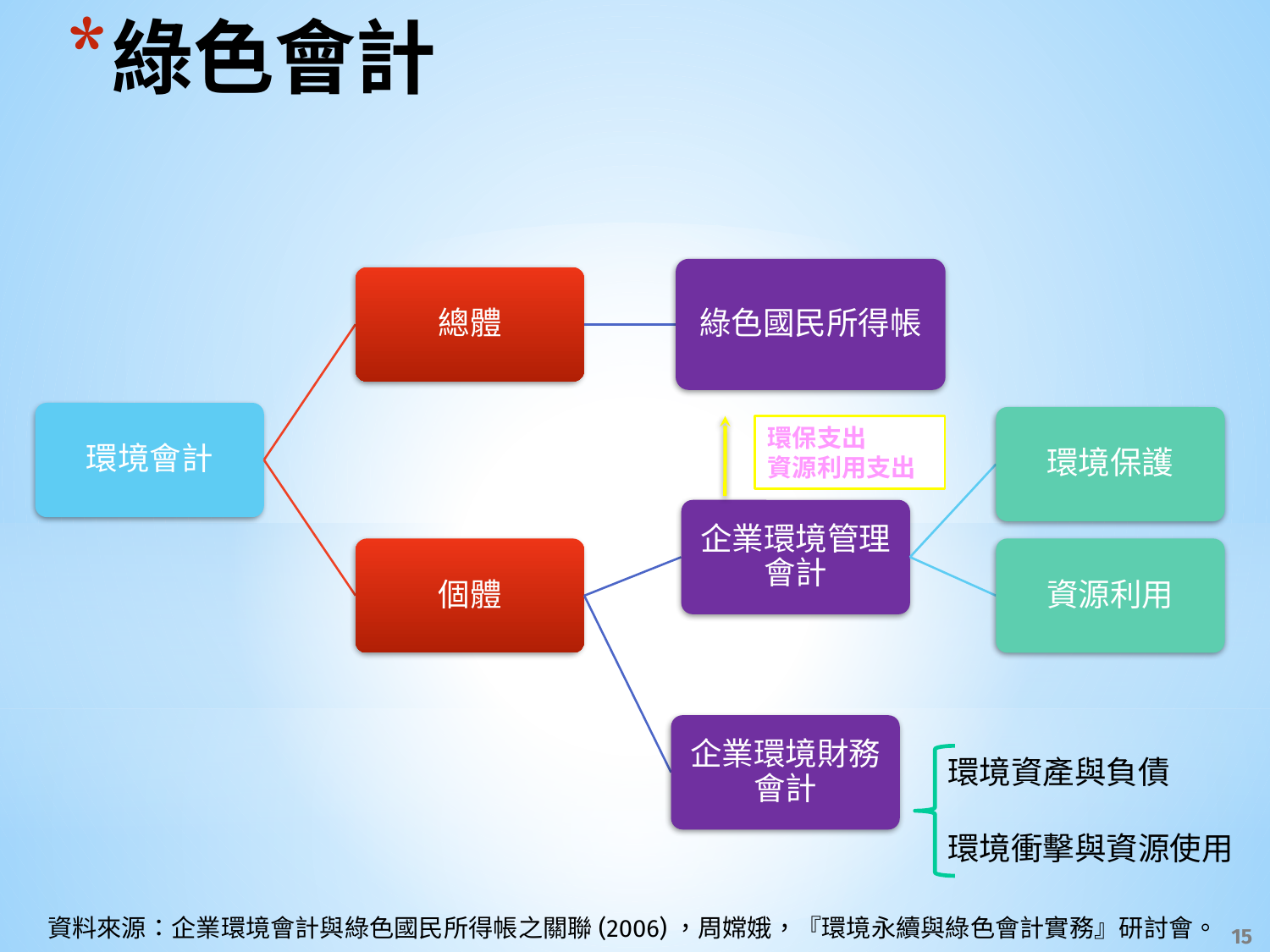

# 綠色會計

綠色國民所得帳

總體

環境會計

環境保護

企業環境管理會計

個體
資源利用

企業環境財務會計
環保支出
資源利用支出

環境資產與負債

環境衝擊與資源使用
資料來源：企業環境會計與綠色國民所得帳之關聯(2006)，周嫦娥，『環境永續與綠色會計實務』研討會。
15